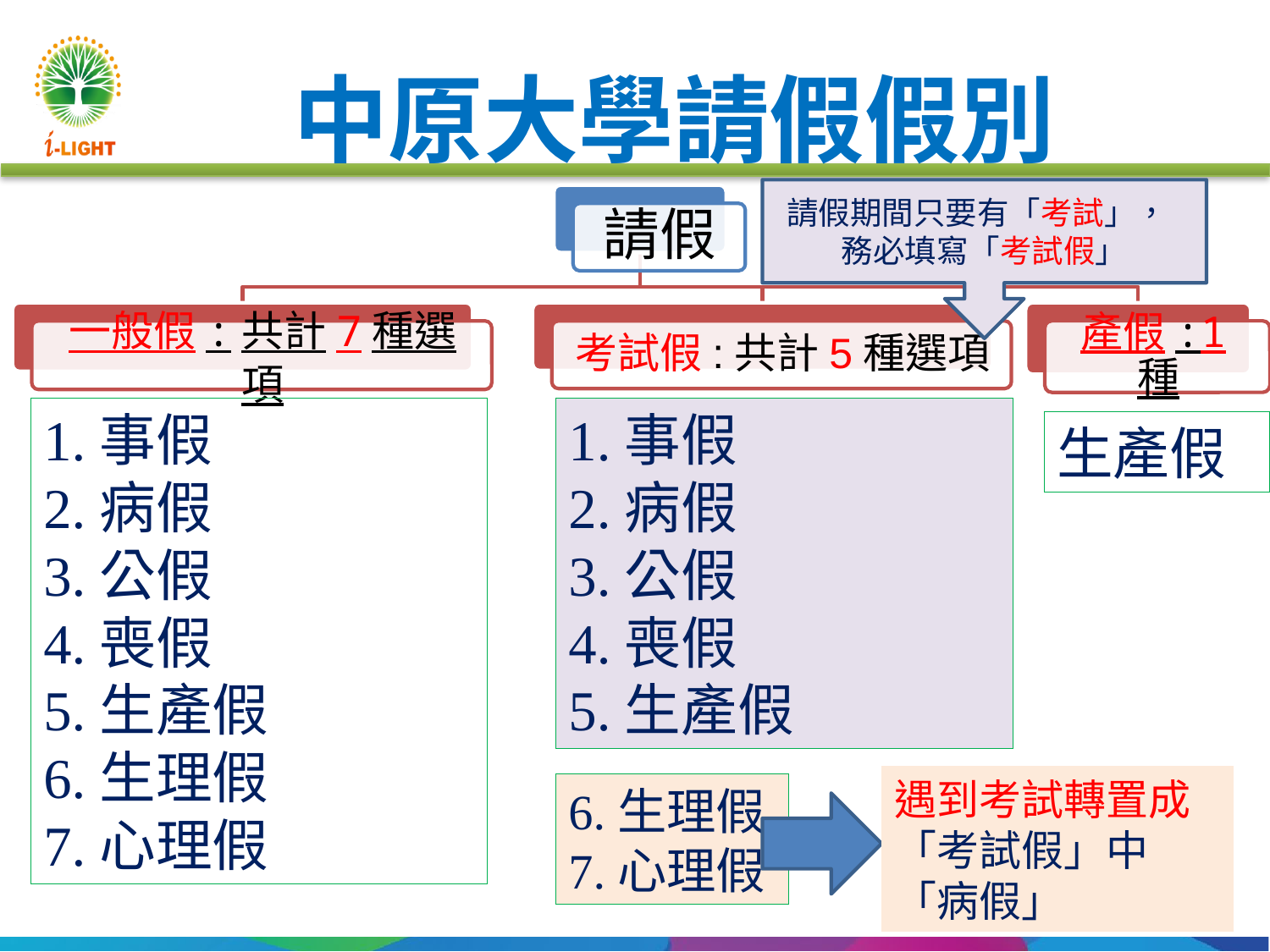

# 中原大學請假假別
請假
一般假:共計7種選項
考試假:共計5種選項
產假:1種
請假期間只要有「考試」，   務必填寫「考試假」
1.事假
2.病假
3.公假
4.喪假
5.生產假
6.生理假
7.心理假
1.事假
2.病假
3.公假
4.喪假
5.生產假
生產假
遇到考試轉置成「考試假」中「病假」
6.生理假
7.心理假